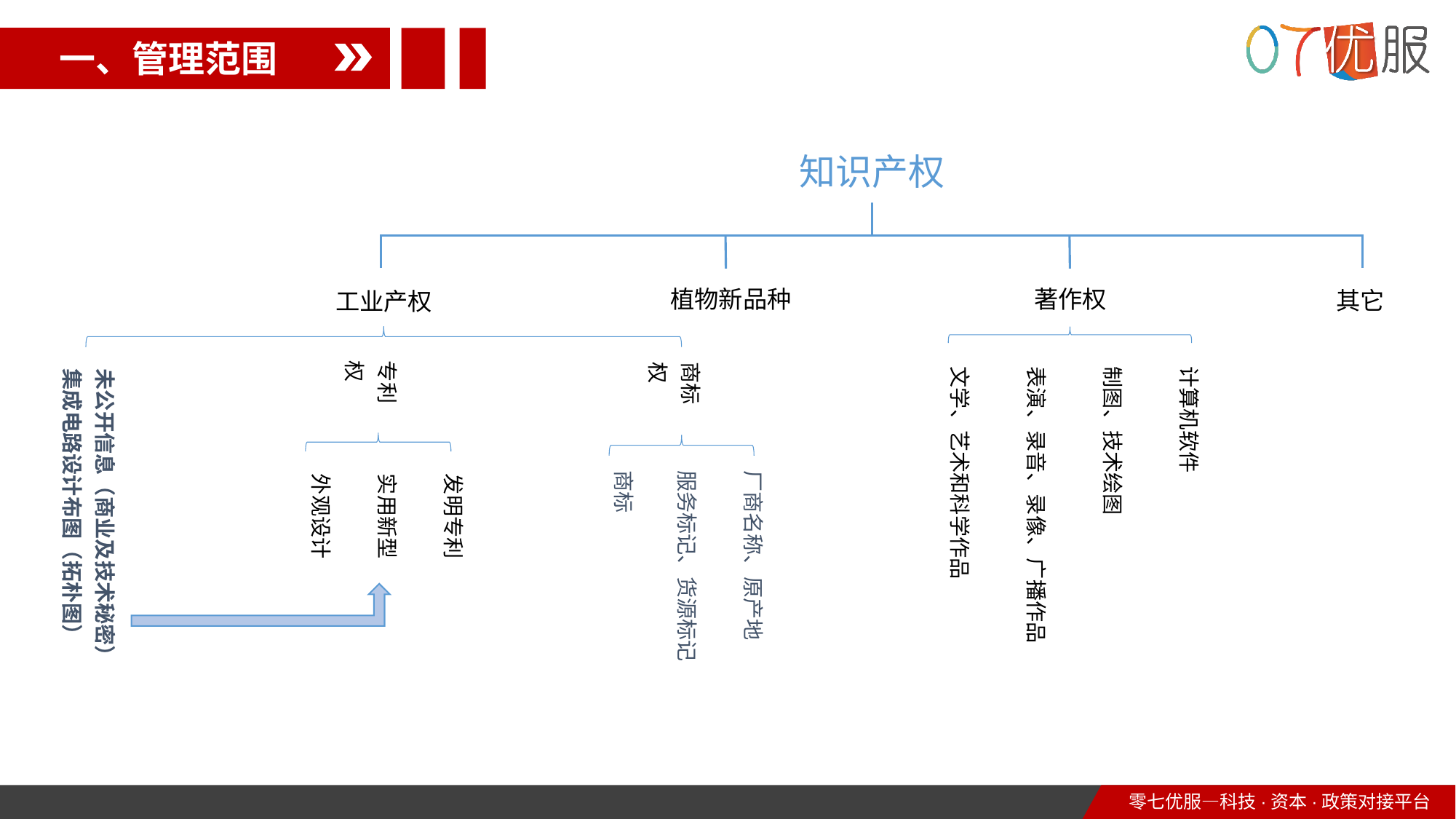

一、管理范围
知识产权

著作权
植物新品种
工业产权
专利权
商标权
计算机软件

制图、技术绘图

表演、录音、录像、广播作品

文学、艺术和科学作品

发明专利

实用新型

外观设计

未公开信息（商业及技术秘密）
集成电路设计布图（拓朴图）
厂商名称、原产地

服务标记、货源标记

商标
其它